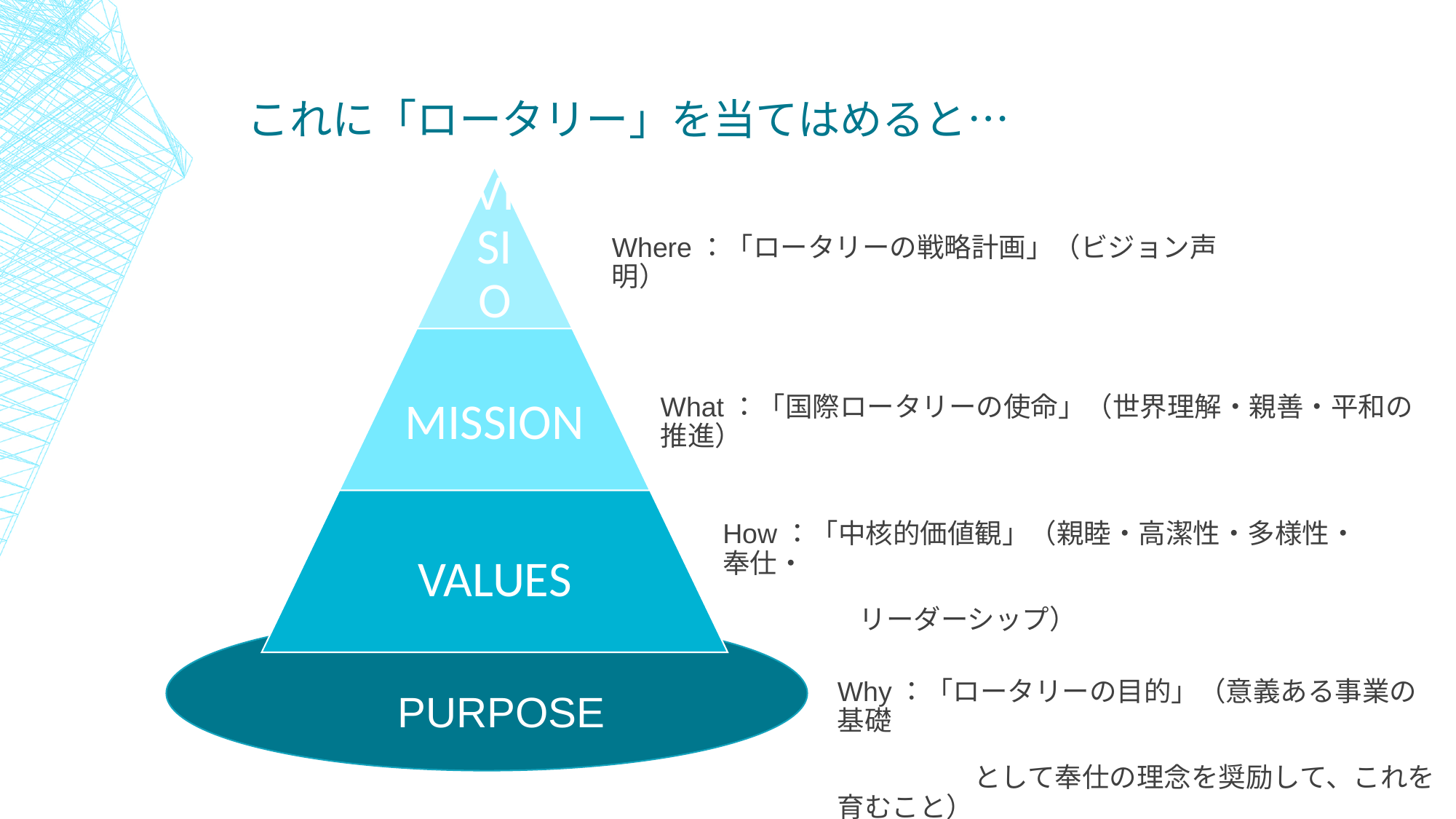

# これに「ロータリー」を当てはめると…
VISION
MISSION
VALUES
Where：「ロータリーの戦略計画」（ビジョン声明）
What：「国際ロータリーの使命」（世界理解・親善・平和の推進）
How：「中核的価値観」（親睦・高潔性・多様性・奉仕・
　　　　　リーダーシップ）
PURPOSE
Why：「ロータリーの目的」（意義ある事業の基礎
　　　　　として奉仕の理念を奨励して、これを育むこと）
PURPOSE